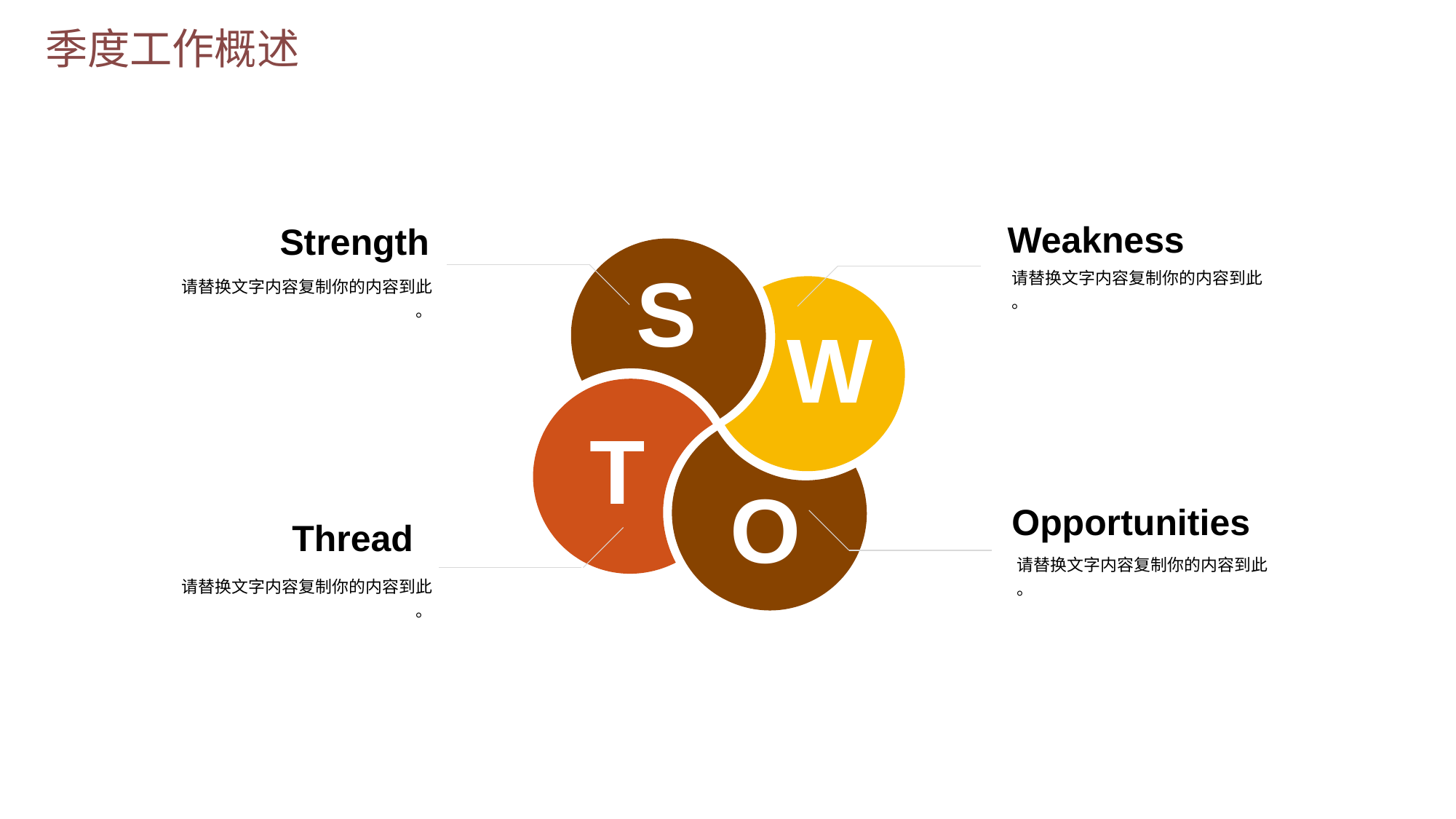

Weakness
请替换文字内容复制你的内容到此
。
Strength
请替换文字内容复制你的内容到此
。

S

W

T

O
Opportunities
请替换文字内容复制你的内容到此
。
Thread
请替换文字内容复制你的内容到此
。